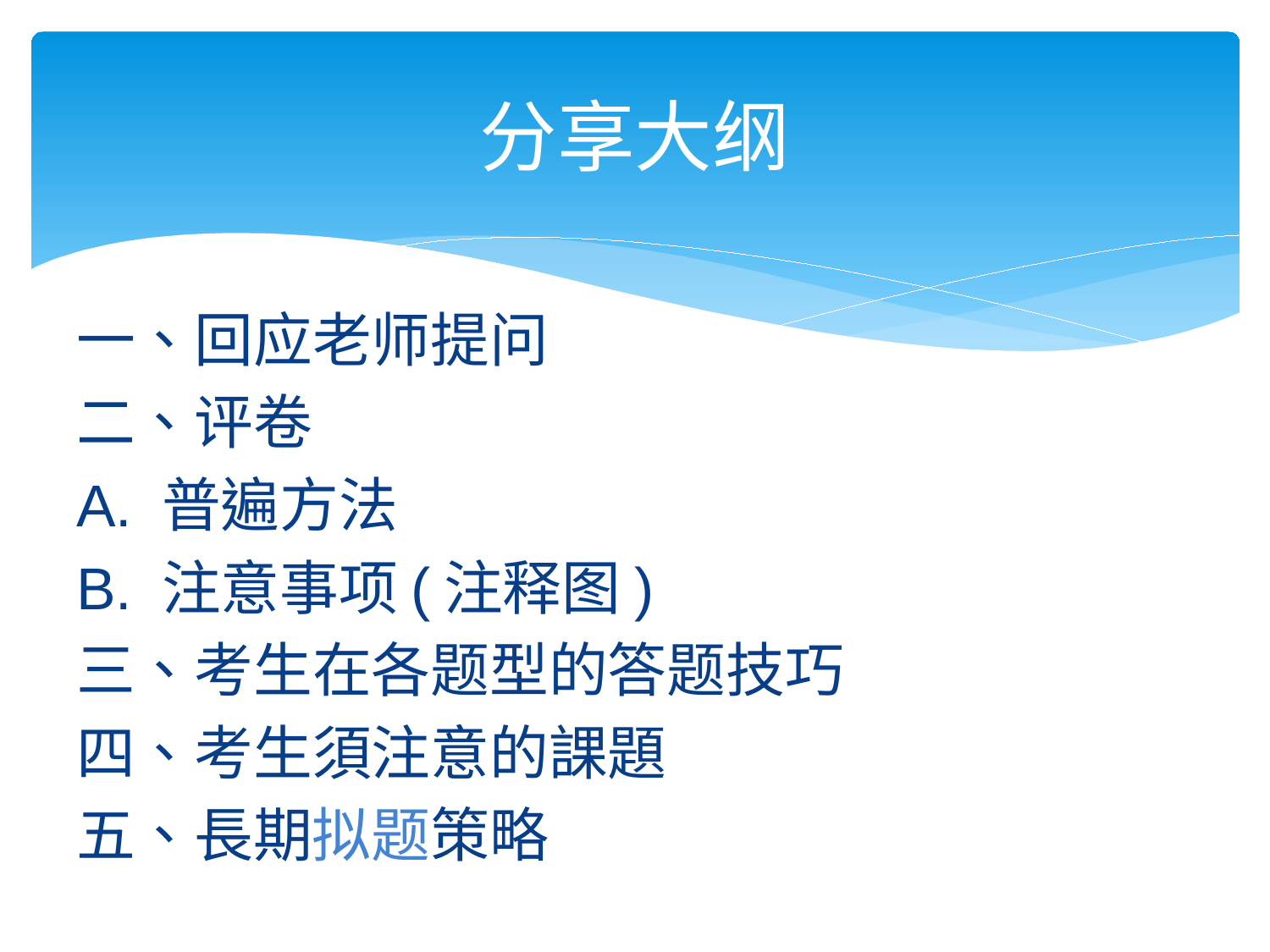

# 分享大纲
一、回应老师提问
二、评卷
A. 普遍方法
B. 注意事项(注释图)
三、考生在各题型的答题技巧
四、考生須注意的課題
五、長期拟题策略